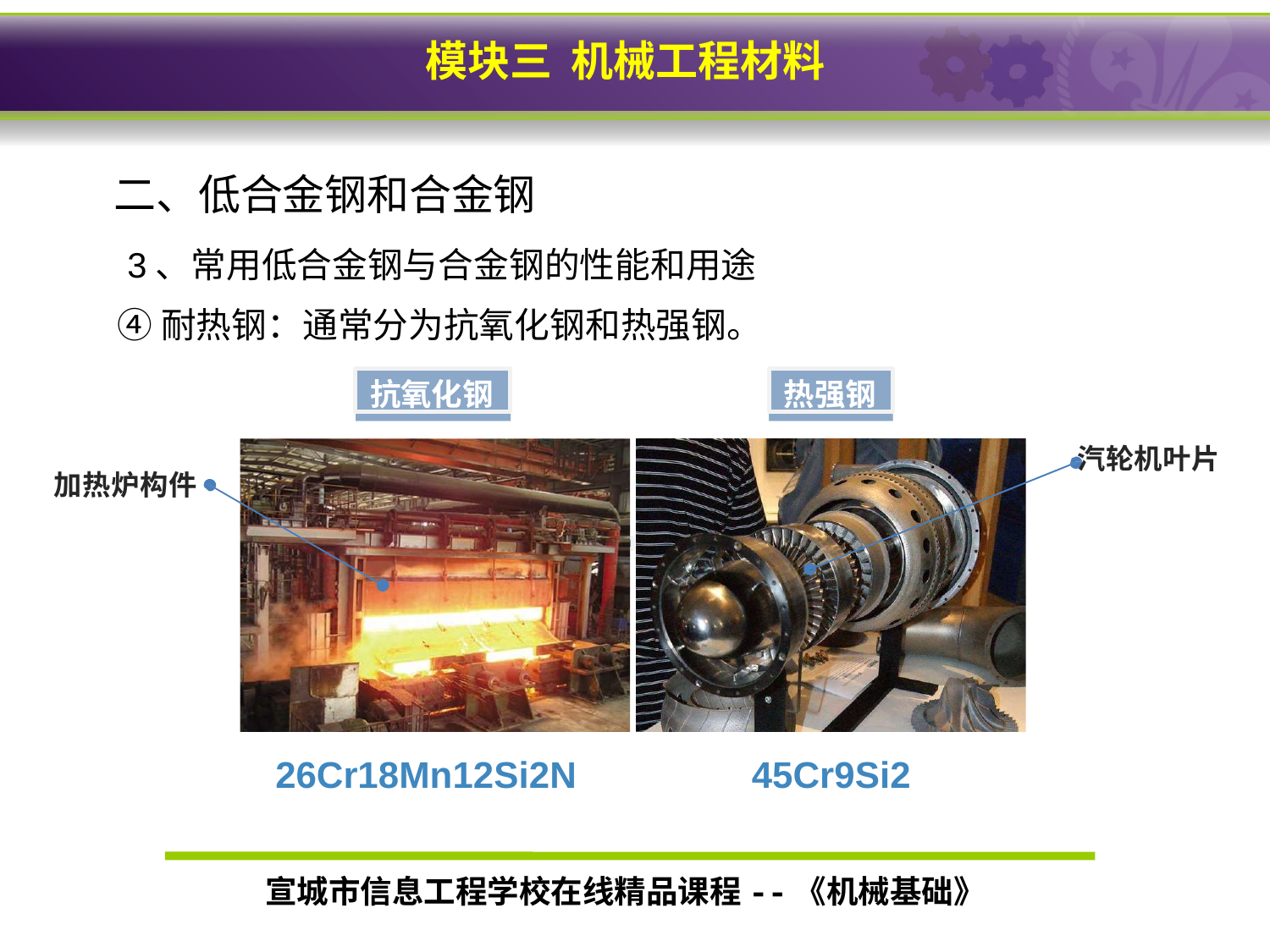

# 二、低合金钢和合金钢
3、常用低合金钢与合金钢的性能和用途
④耐热钢：通常分为抗氧化钢和热强钢。

抗氧化钢
热强钢

汽轮机叶片

加热炉构件

不锈钢

26Cr18Mn12Si2N
45Cr9Si2